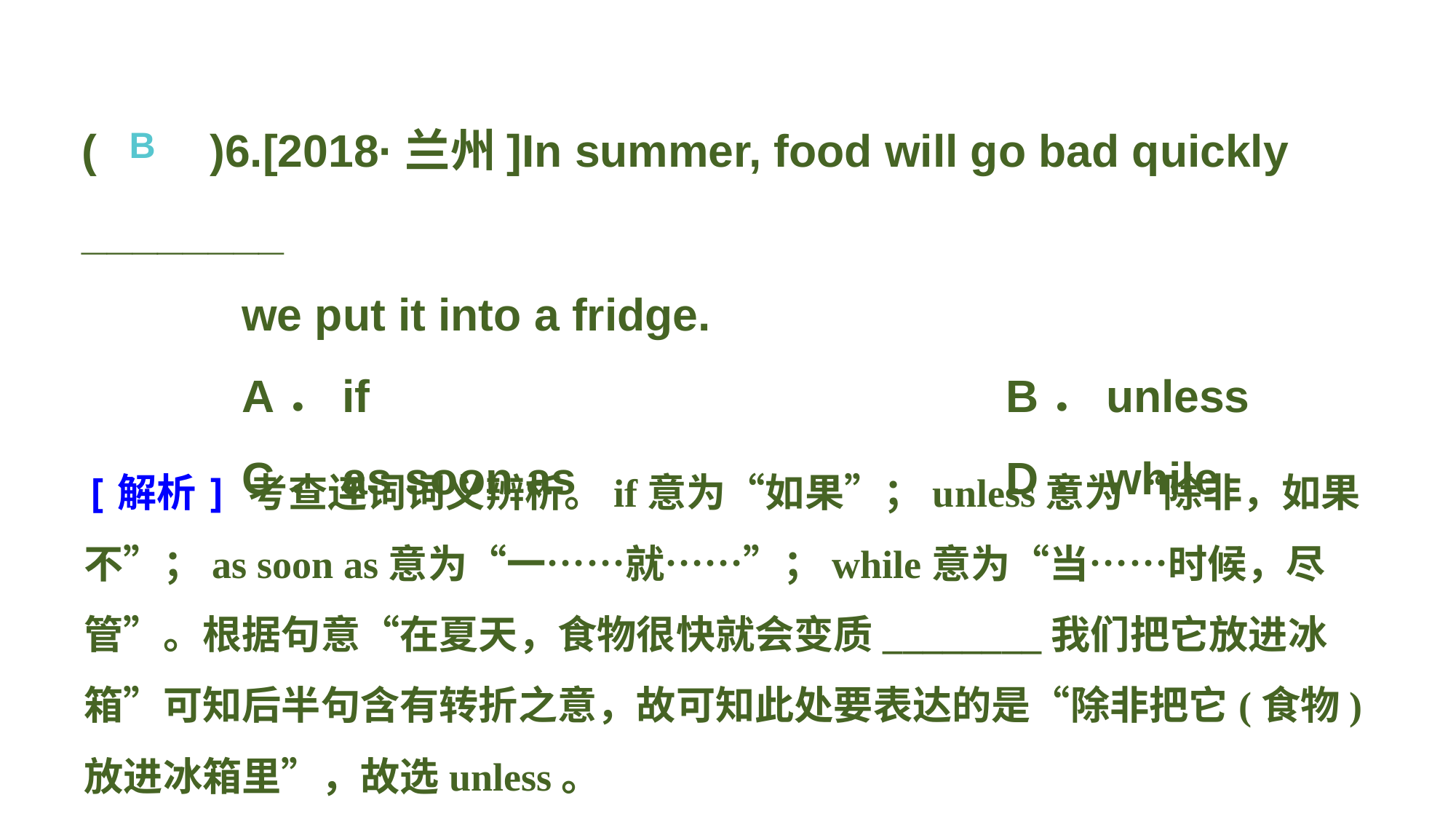

(　　)6.[2018·兰州]In summer, food will go bad quickly ________
we put it into a fridge.
A．if  						B．unless
C．as soon as  				D．while
B
[解析] 考查连词词义辨析。if意为“如果”；unless意为“除非，如果不”；as soon as意为“一……就……”；while意为“当……时候，尽管”。根据句意“在夏天，食物很快就会变质________我们把它放进冰箱”可知后半句含有转折之意，故可知此处要表达的是“除非把它(食物)放进冰箱里”，故选unless。